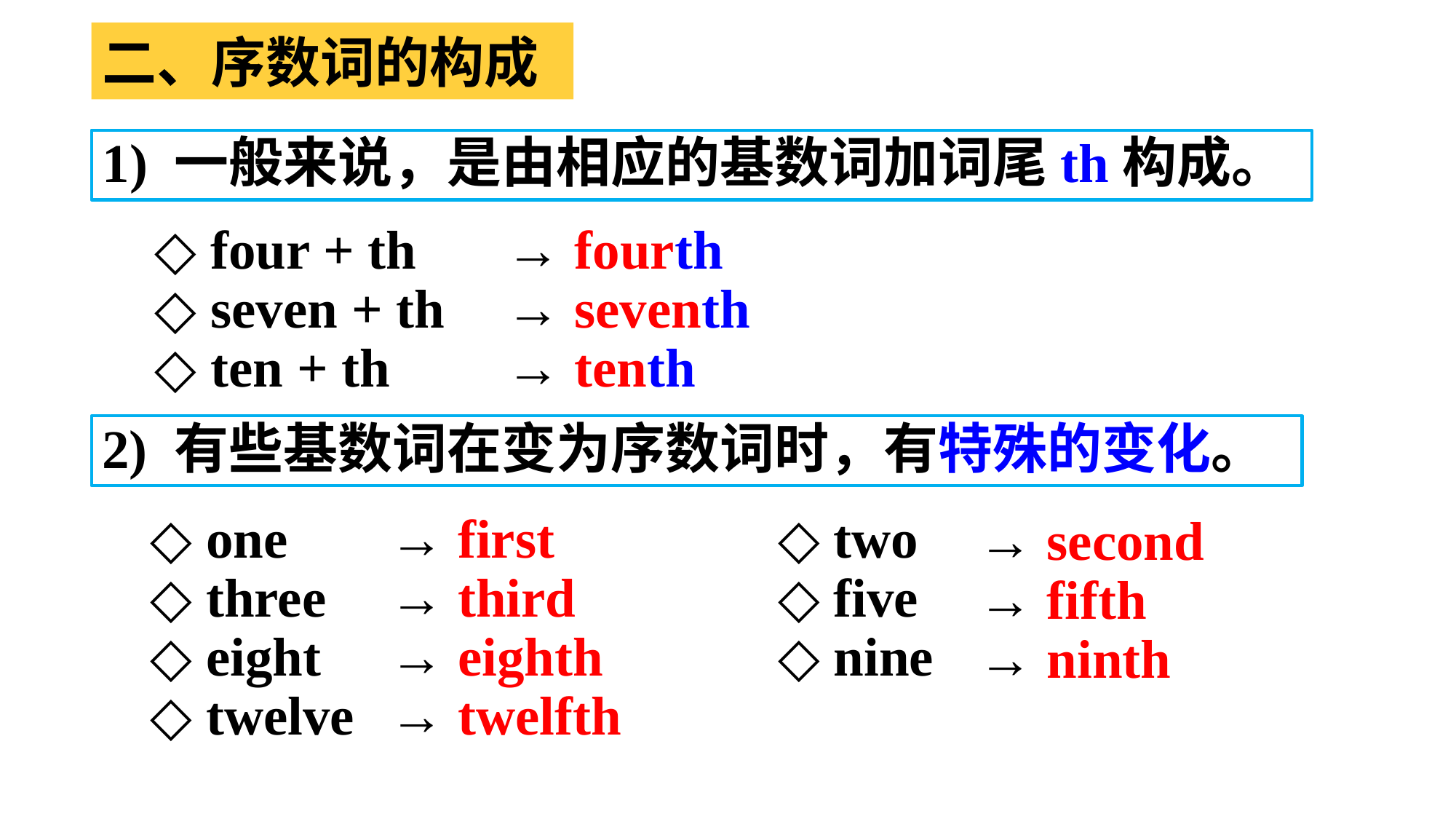

二、序数词的构成
1) 一般来说，是由相应的基数词加词尾th构成。
◇ four + th
◇ seven + th
◇ ten + th
→ fourth
→ seventh
→ tenth
2) 有些基数词在变为序数词时，有特殊的变化。
◇ one 				      ◇ two
◇ three 	     			      ◇ five
◇ eight 	 			      ◇ nine
◇ twelve
→ first
→ third
→ eighth
→ twelfth
→ second
→ fifth
→ ninth